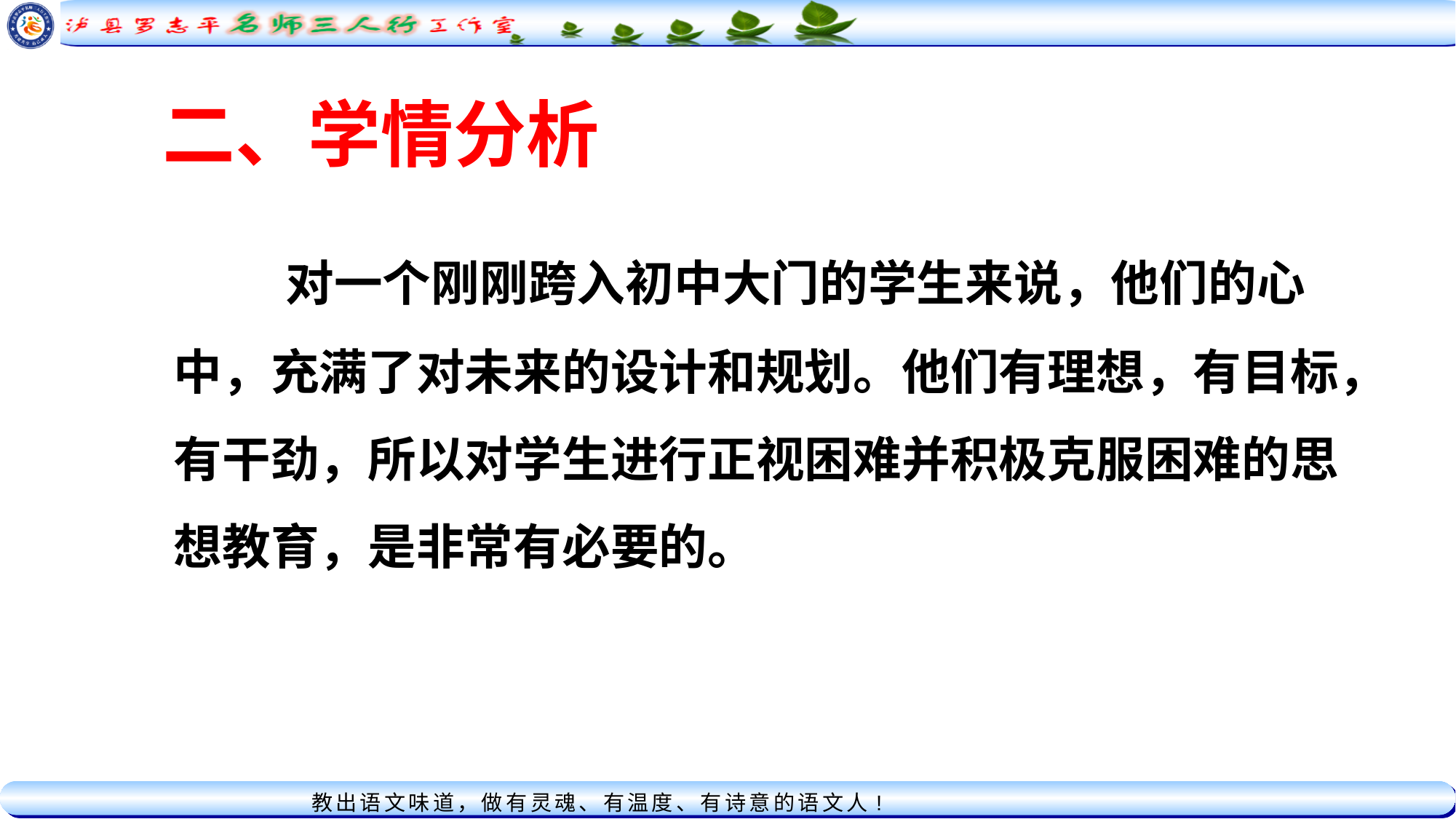

二、学情分析
        对一个刚刚跨入初中大门的学生来说，他们的心中，充满了对未来的设计和规划。他们有理想，有目标，有干劲，所以对学生进行正视困难并积极克服困难的思想教育，是非常有必要的。